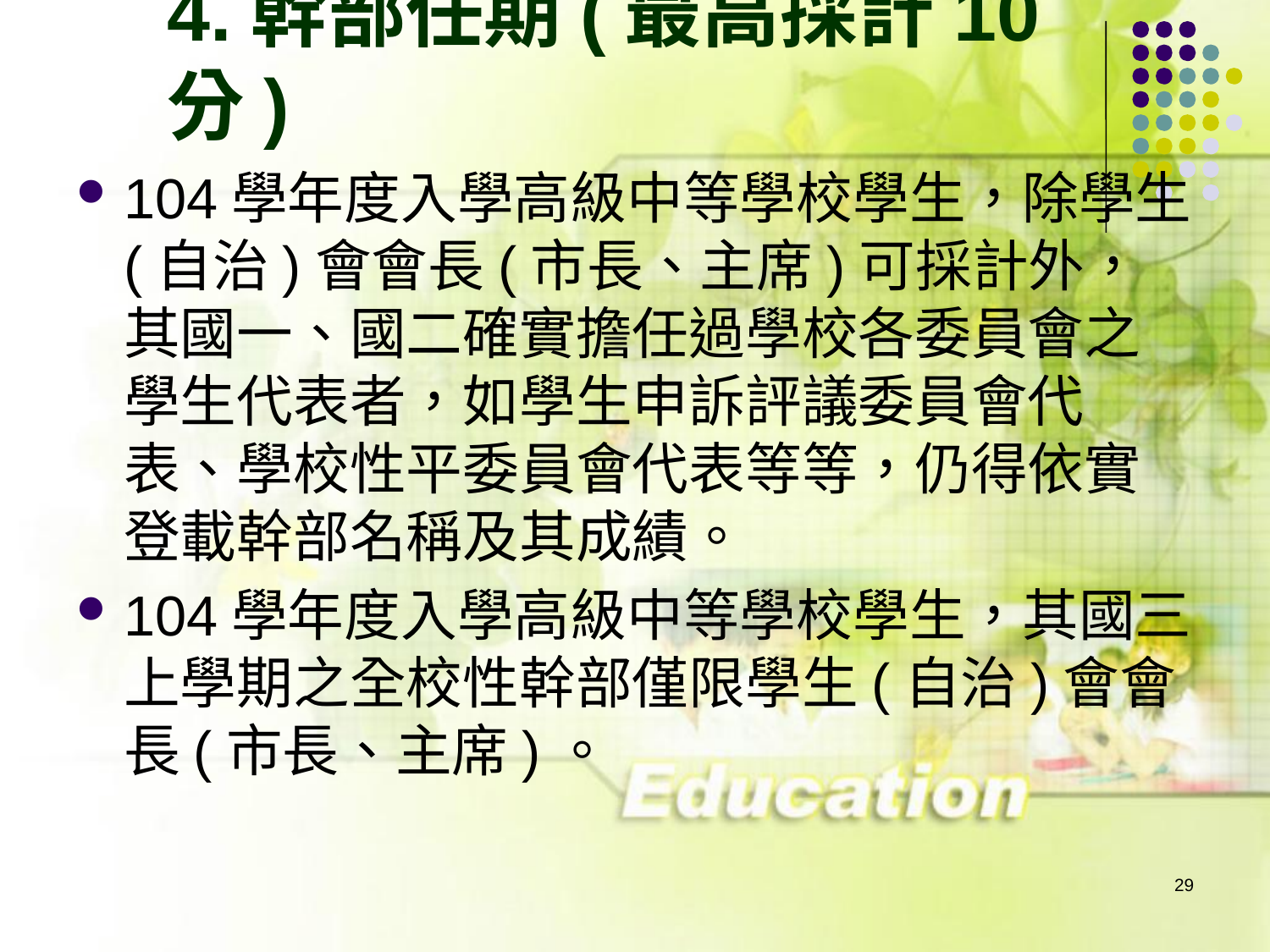

# 4.幹部任期(最高採計10分)
104學年度入學高級中等學校學生，除學生(自治)會會長(市長、主席)可採計外，其國一、國二確實擔任過學校各委員會之學生代表者，如學生申訴評議委員會代表、學校性平委員會代表等等，仍得依實登載幹部名稱及其成績。
104學年度入學高級中等學校學生，其國三上學期之全校性幹部僅限學生(自治)會會長(市長、主席)。

29